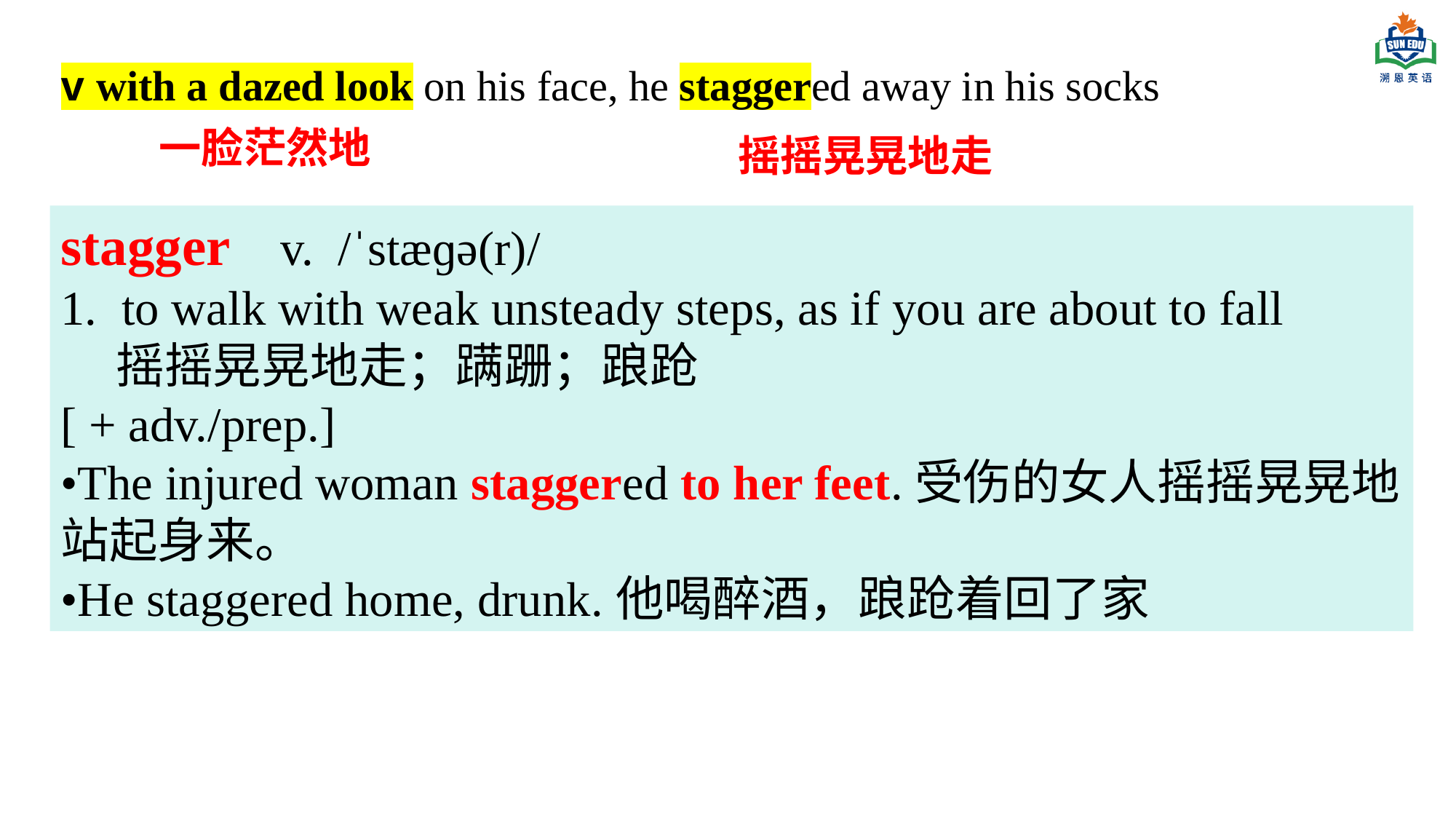

v with a dazed look on his face, he staggered away in his socks
一脸茫然地
摇摇晃晃地走
stagger    v.  /ˈstæɡə(r)/
1.  to walk with weak unsteady steps, as if you are about to fall
    摇摇晃晃地走；蹒跚；踉跄
[ + adv./prep.]
•The injured woman staggered to her feet.受伤的女人摇摇晃晃地站起身来。
•He staggered home, drunk.他喝醉酒，踉跄着回了家